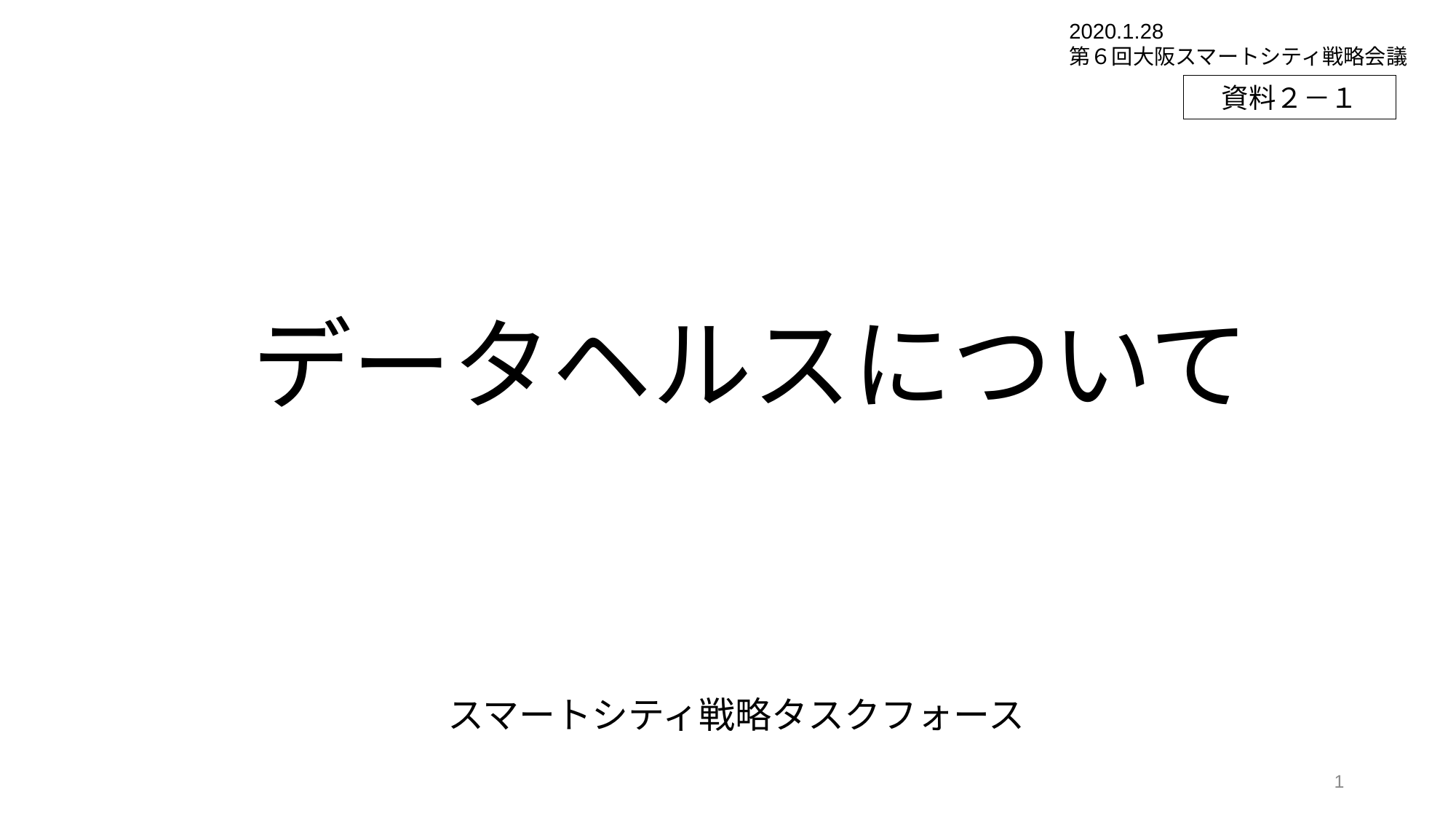

2020.1.28
第６回大阪スマートシティ戦略会議
　資料２－１
データヘルスについて
スマートシティ戦略タスクフォース
1